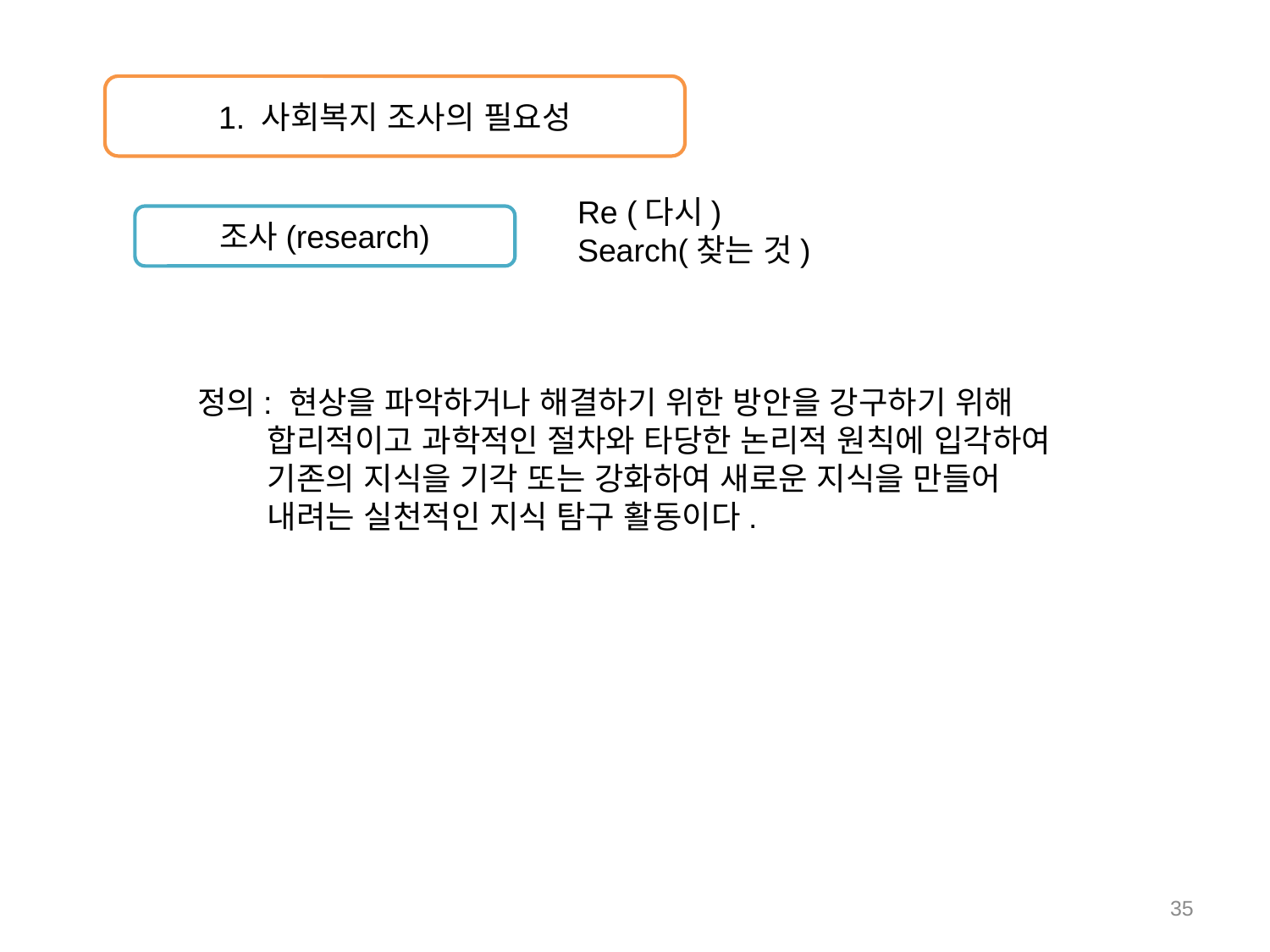

1. 사회복지 조사의 필요성
Re (다시)
Search(찾는 것)
조사(research)
정의: 현상을 파악하거나 해결하기 위한 방안을 강구하기 위해
       합리적이고 과학적인 절차와 타당한 논리적 원칙에 입각하여
       기존의 지식을 기각 또는 강화하여 새로운 지식을 만들어
       내려는 실천적인 지식 탐구 활동이다.
35